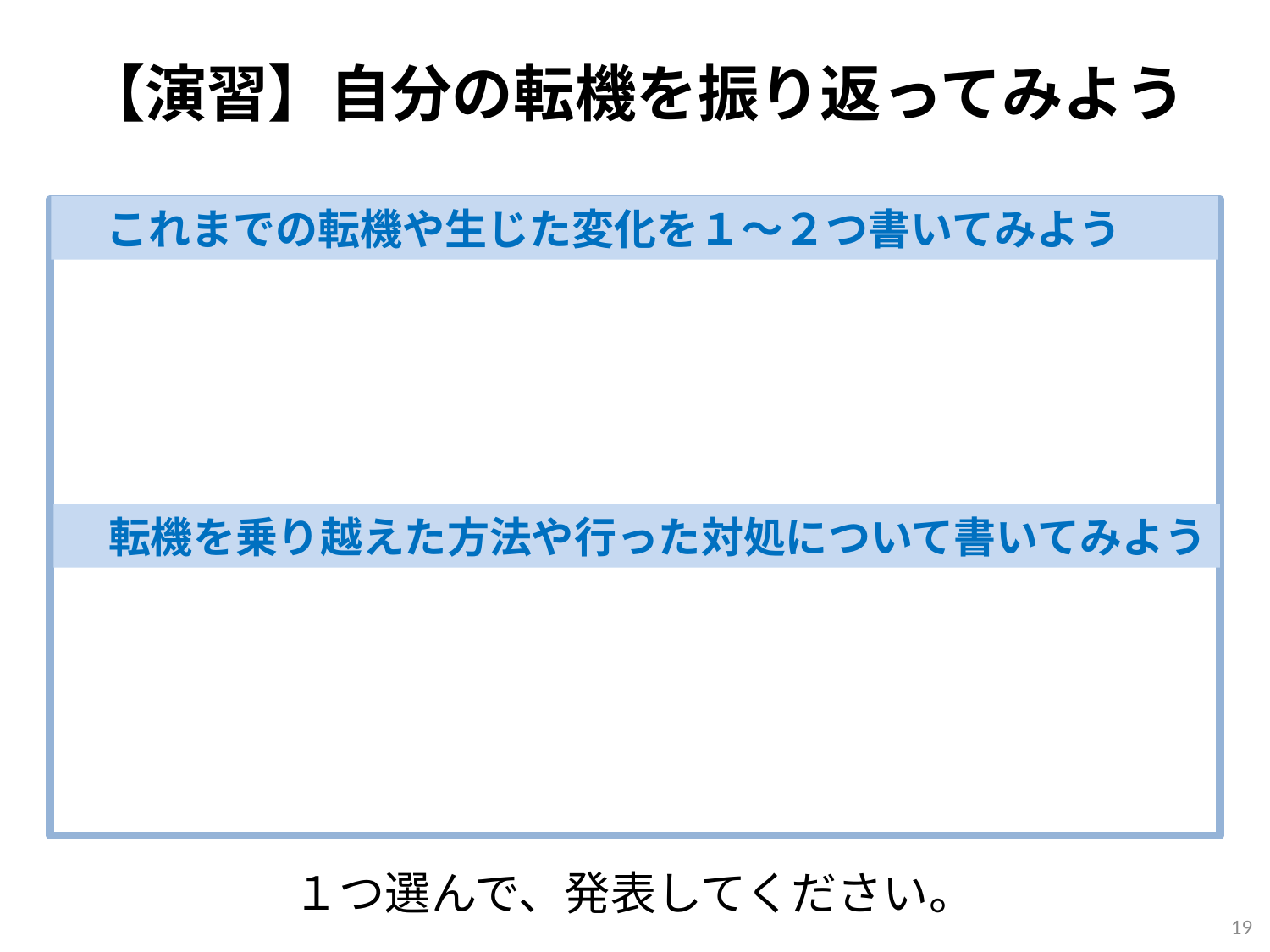

# 【演習】自分の転機を振り返ってみよう
　これまでの転機や生じた変化を１～２つ書いてみよう

　転機を乗り越えた方法や行った対処について書いてみよう
１つ選んで、発表してください。
19